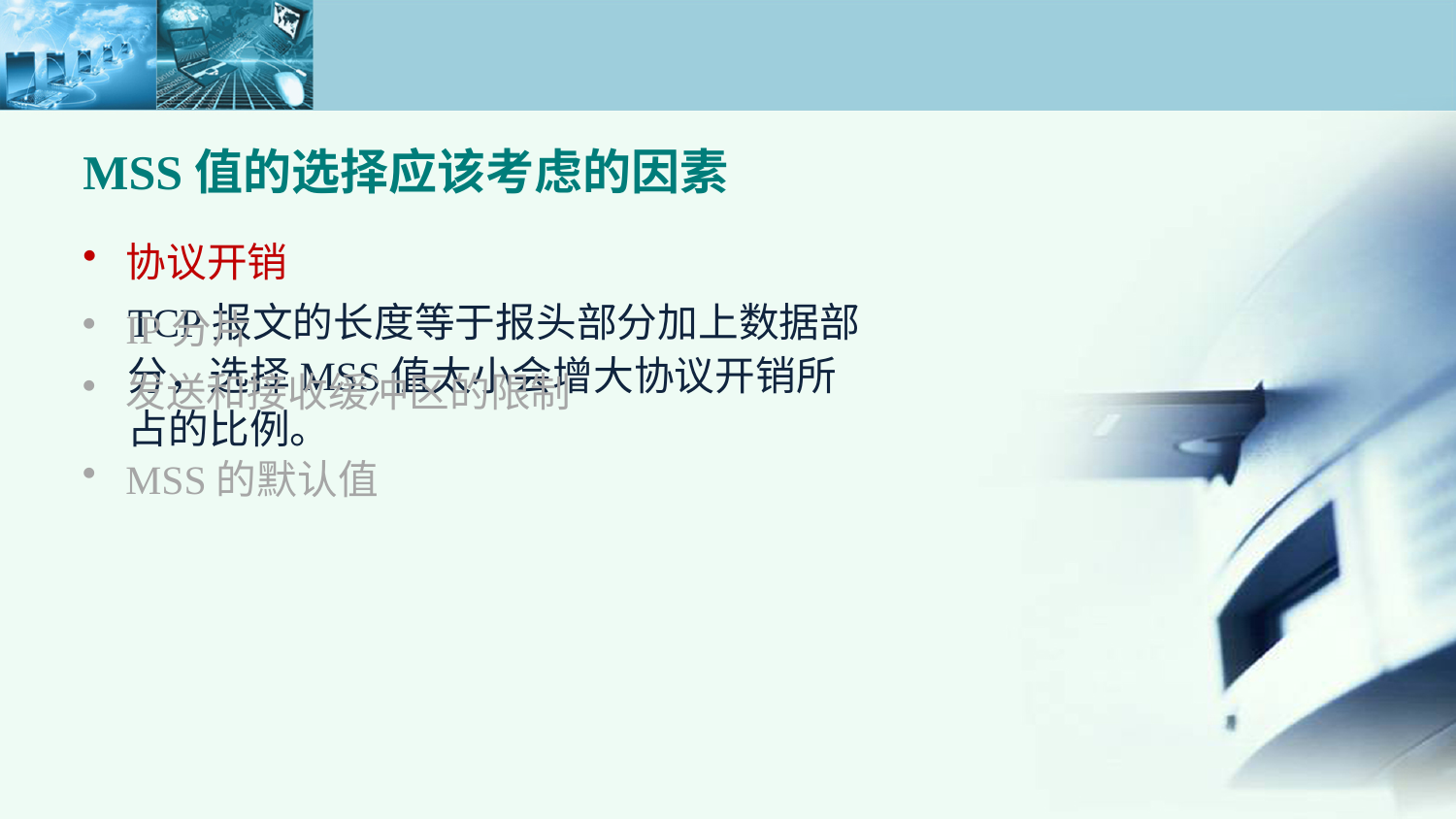

MSS值的选择应该考虑的因素
协议开销
IP分片
发送和接收缓冲区的限制
MSS的默认值
TCP报文的长度等于报头部分加上数据部分，选择MSS值太小会增大协议开销所占的比例。